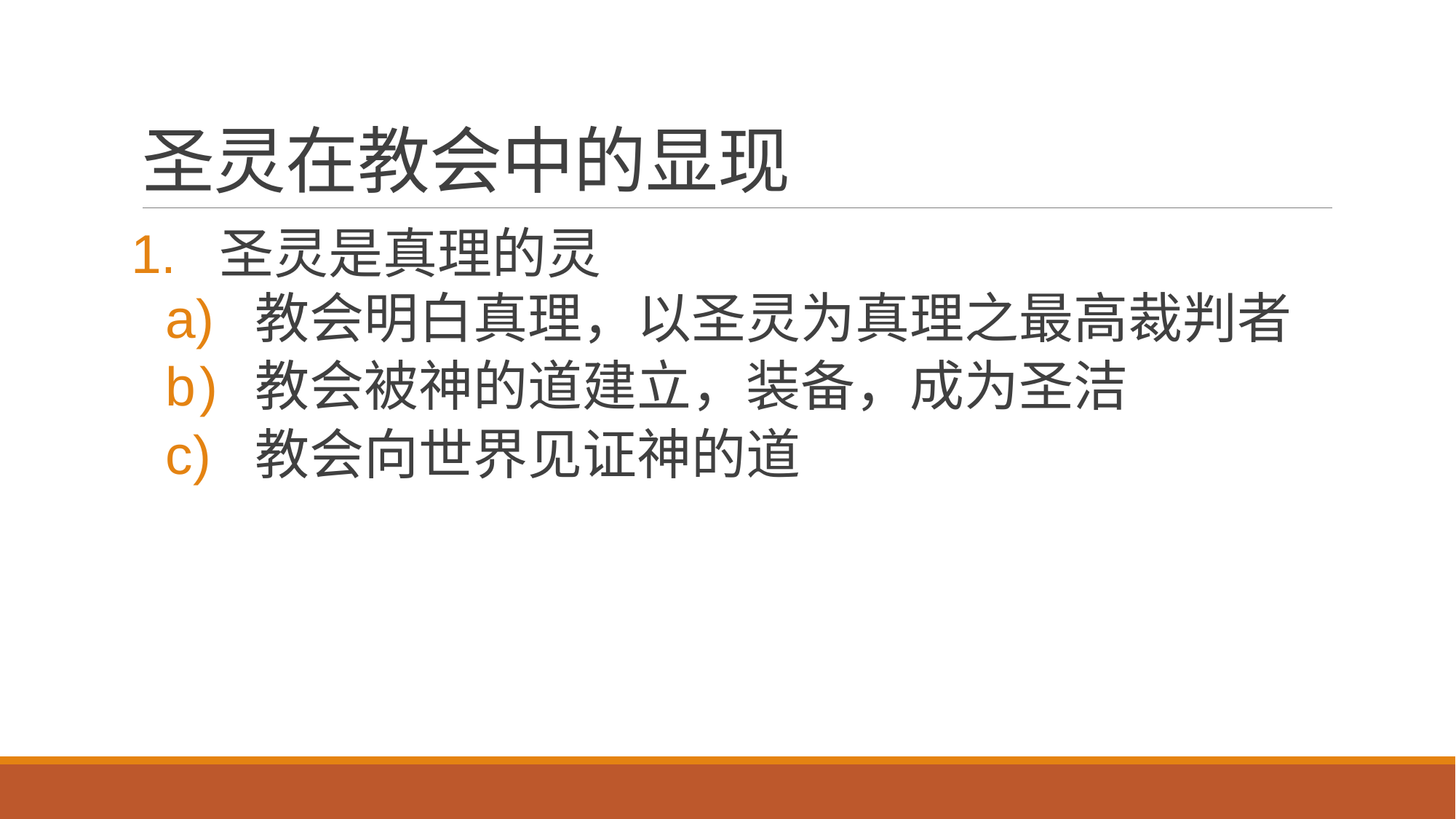

# 圣灵在教会中的显现
圣灵是真理的灵
教会明白真理，以圣灵为真理之最高裁判者
教会被神的道建立，装备，成为圣洁
教会向世界见证神的道